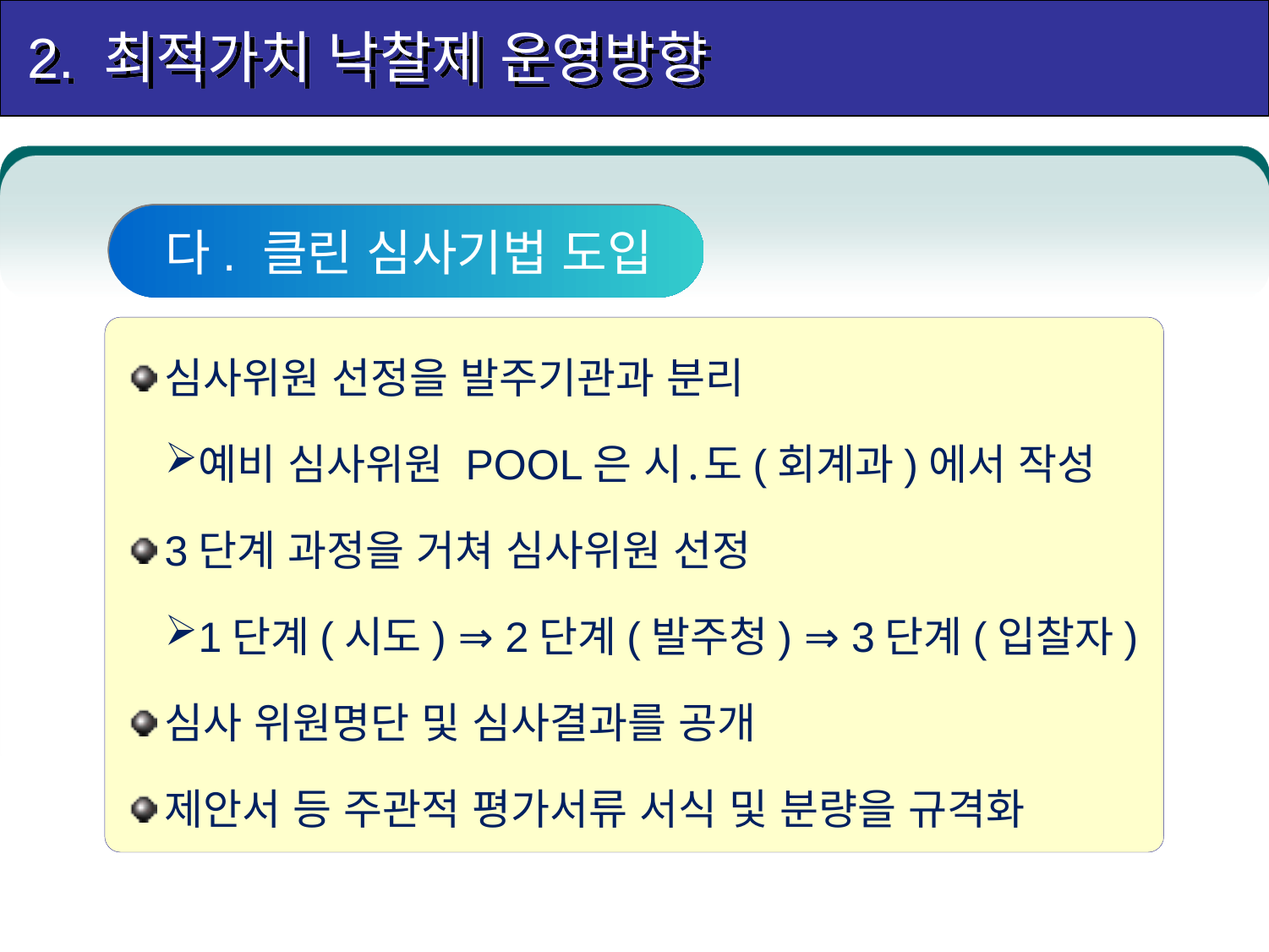

2. 최적가치 낙찰제 운영방향
다. 클린 심사기법 도입
심사위원 선정을 발주기관과 분리
예비 심사위원 POOL은 시․도(회계과)에서 작성
3단계 과정을 거쳐 심사위원 선정
1단계(시도) ⇒ 2단계(발주청) ⇒ 3단계(입찰자)
심사 위원명단 및 심사결과를 공개
제안서 등 주관적 평가서류 서식 및 분량을 규격화